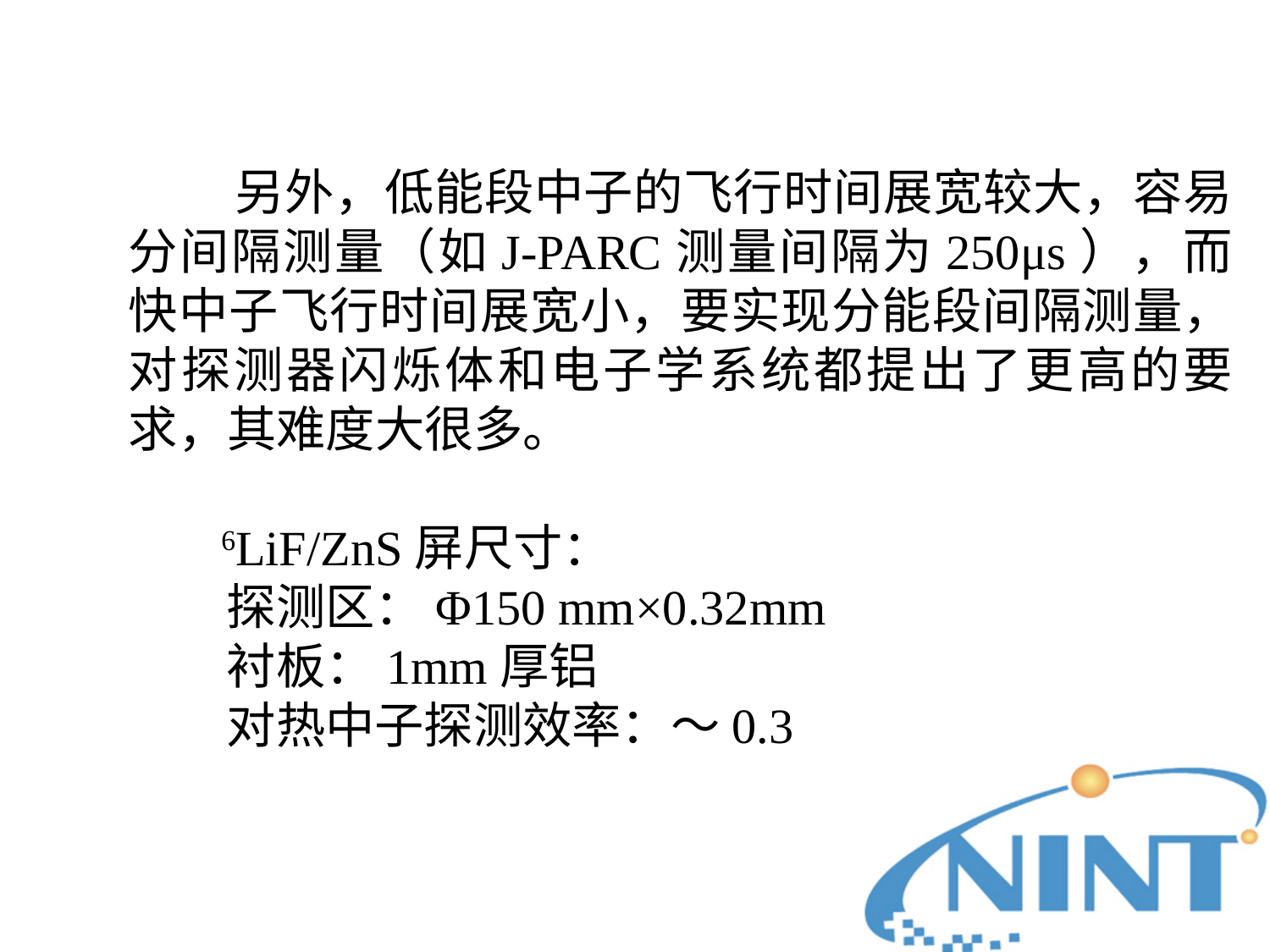

另外，低能段中子的飞行时间展宽较大，容易分间隔测量（如J-PARC测量间隔为250μs），而快中子飞行时间展宽小，要实现分能段间隔测量，对探测器闪烁体和电子学系统都提出了更高的要求，其难度大很多。

       6LiF/ZnS屏尺寸：
    探测区：Φ150 mm×0.32mm
    衬板：1mm厚铝
    对热中子探测效率：～0.3